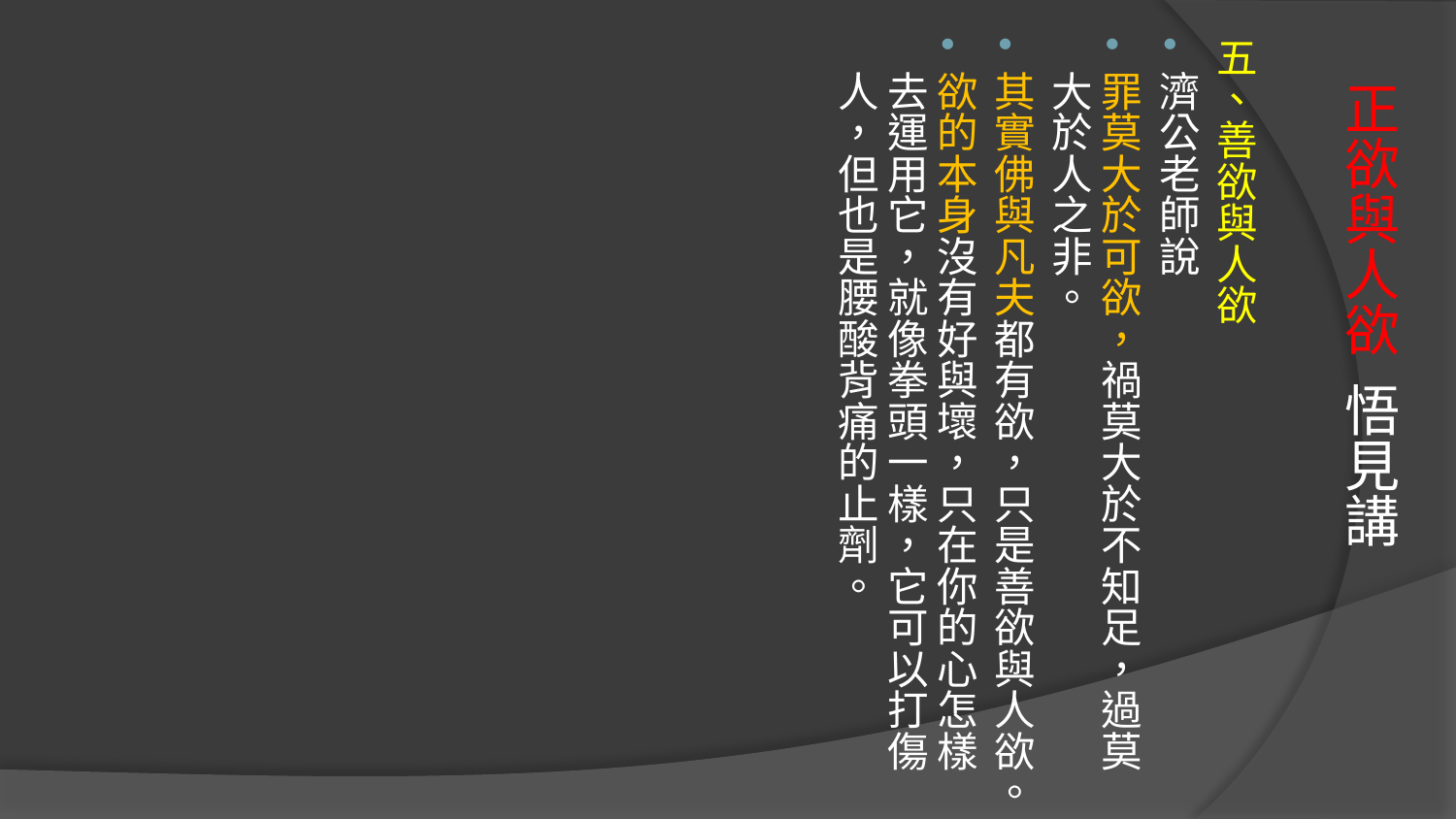

五、善欲與人欲
濟公老師說
罪莫大於可欲，禍莫大於不知足，過莫大於人之非。
其實佛與凡夫都有欲，只是善欲與人欲。
欲的本身沒有好與壞，只在你的心怎樣去運用它，就像拳頭一樣，它可以打傷人，但也是腰酸背痛的止劑。

# 正欲與人欲  悟見講